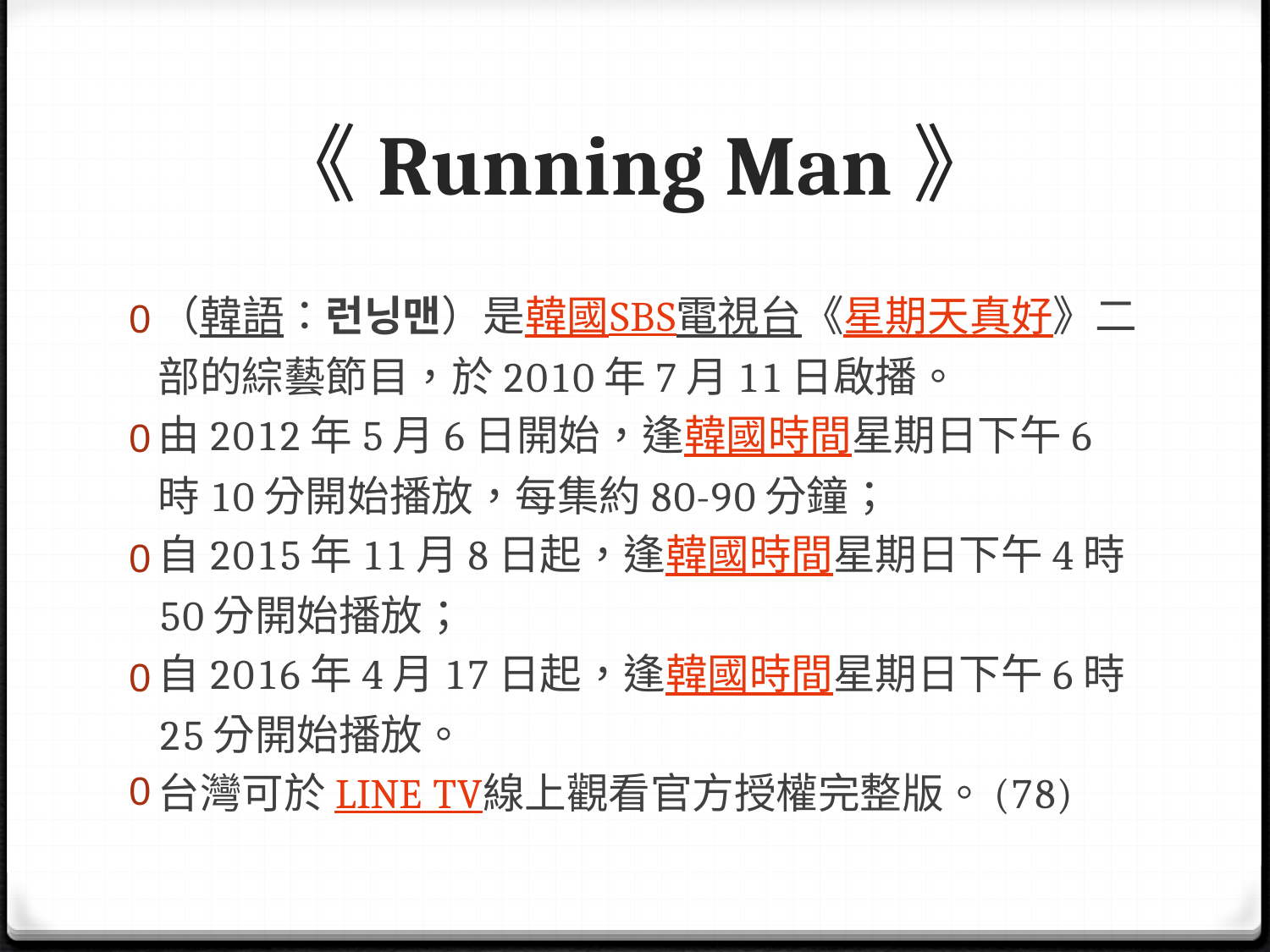

# 《Running Man》
（韓語：런닝맨）是韓國SBS電視台《星期天真好》二部的綜藝節目，於2010年7月11日啟播。
由2012年5月6日開始，逢韓國時間星期日下午6時10分開始播放，每集約80-90分鐘；
自2015年11月8日起，逢韓國時間星期日下午4時50分開始播放；
自2016年4月17日起，逢韓國時間星期日下午6時25分開始播放。
台灣可於LINE TV線上觀看官方授權完整版。(78)